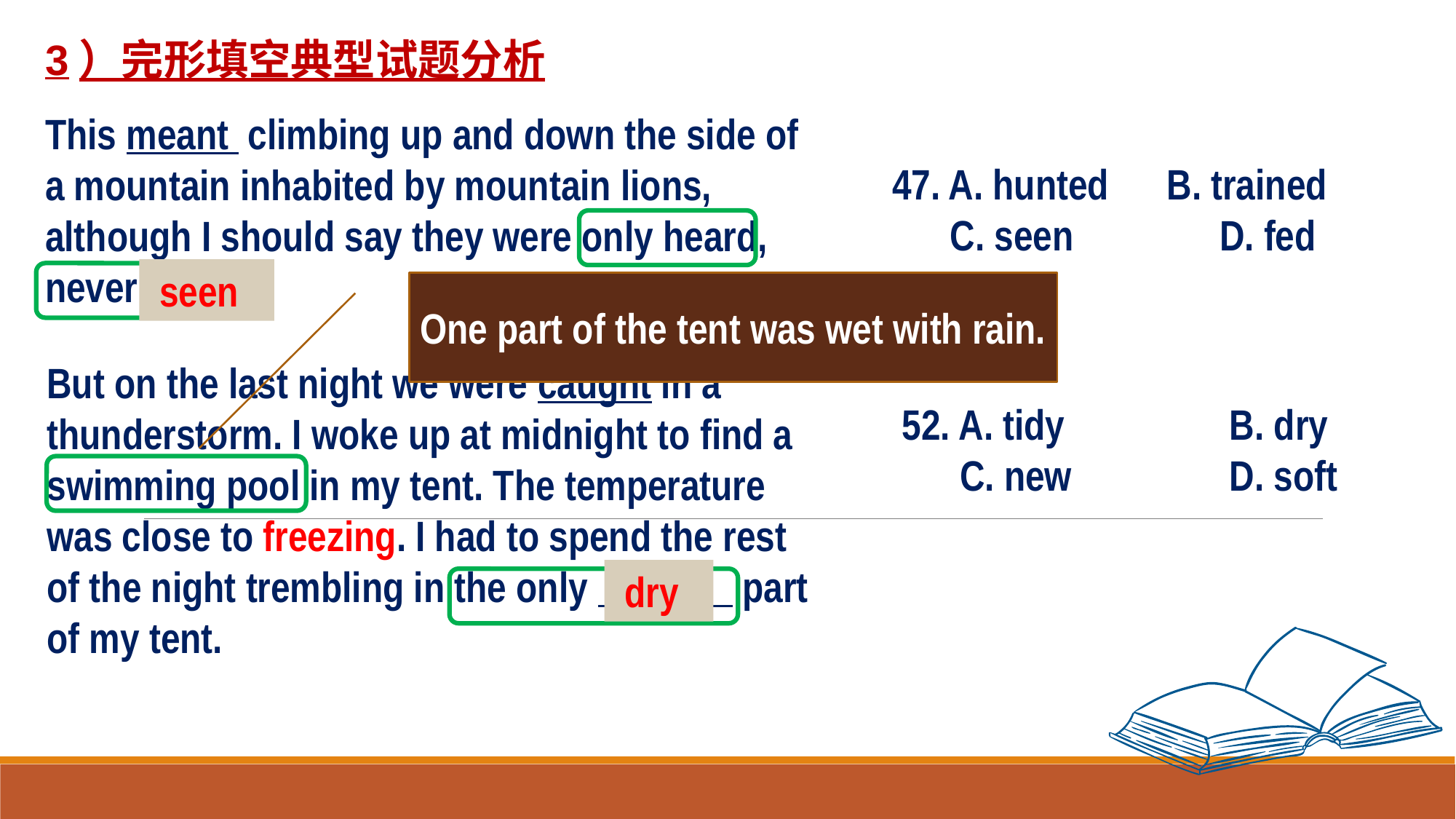

3）完形填空典型试题分析
This meant  climbing up and down the side of a mountain inhabited by mountain lions, although I should say they were only heard, never   47 .
47. A. hunted      B. trained
      C. seen 		D. fed

 seen

One part of the tent was wet with rain.
But on the last night we were caught in a thunderstorm. I woke up at midnight to find a swimming pool in my tent. The temperature was close to freezing. I had to spend the rest of the night trembling in the only      52      part of my tent.
52. A. tidy      	B. dry
      C. new 		D. soft

 dry